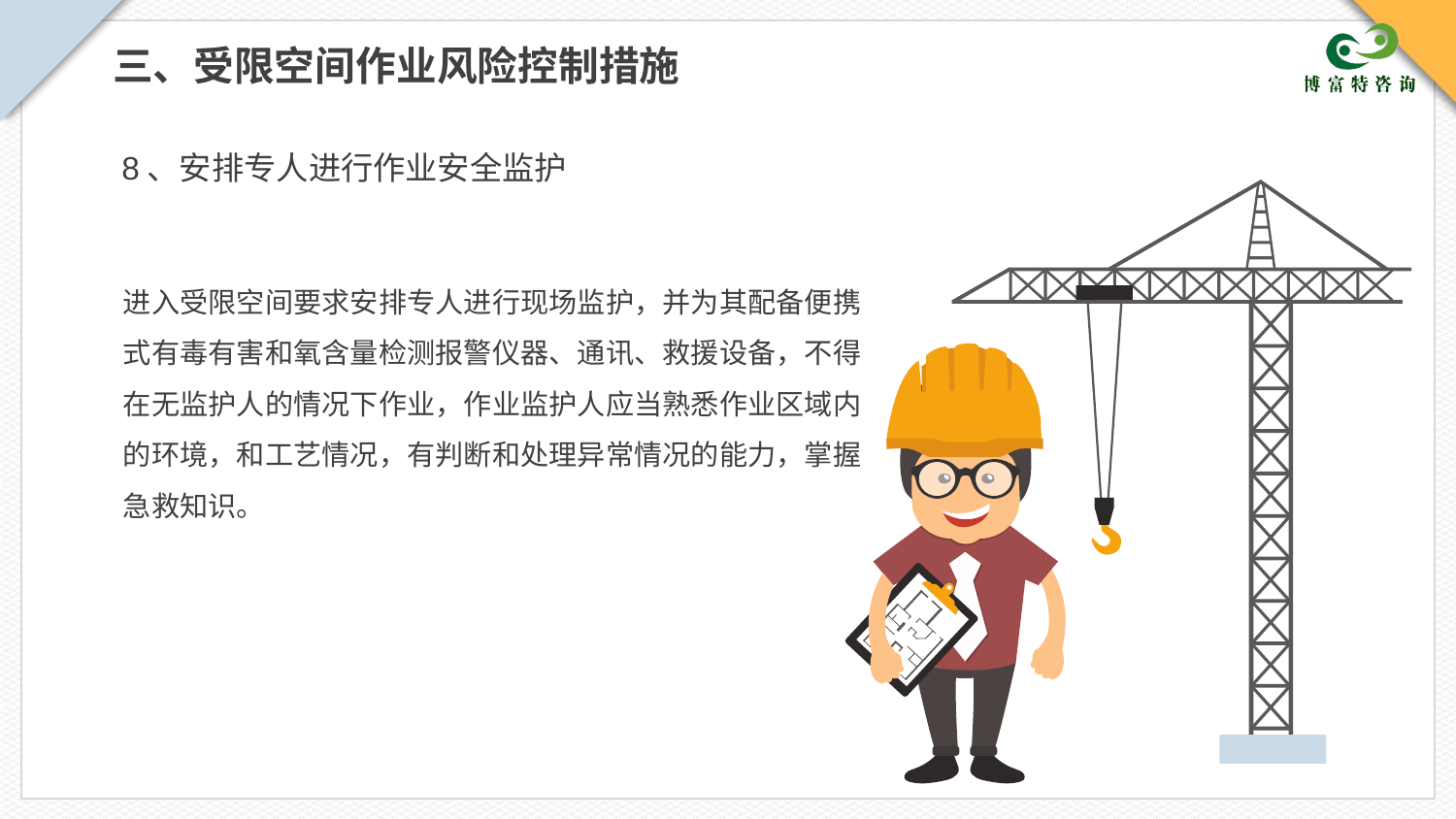

三、受限空间作业风险控制措施
8、安排专人进行作业安全监护

进入受限空间要求安排专人进行现场监护，并为其配备便携式有毒有害和氧含量检测报警仪器、通讯、救援设备，不得在无监护人的情况下作业，作业监护人应当熟悉作业区域内的环境，和工艺情况，有判断和处理异常情况的能力，掌握急救知识。